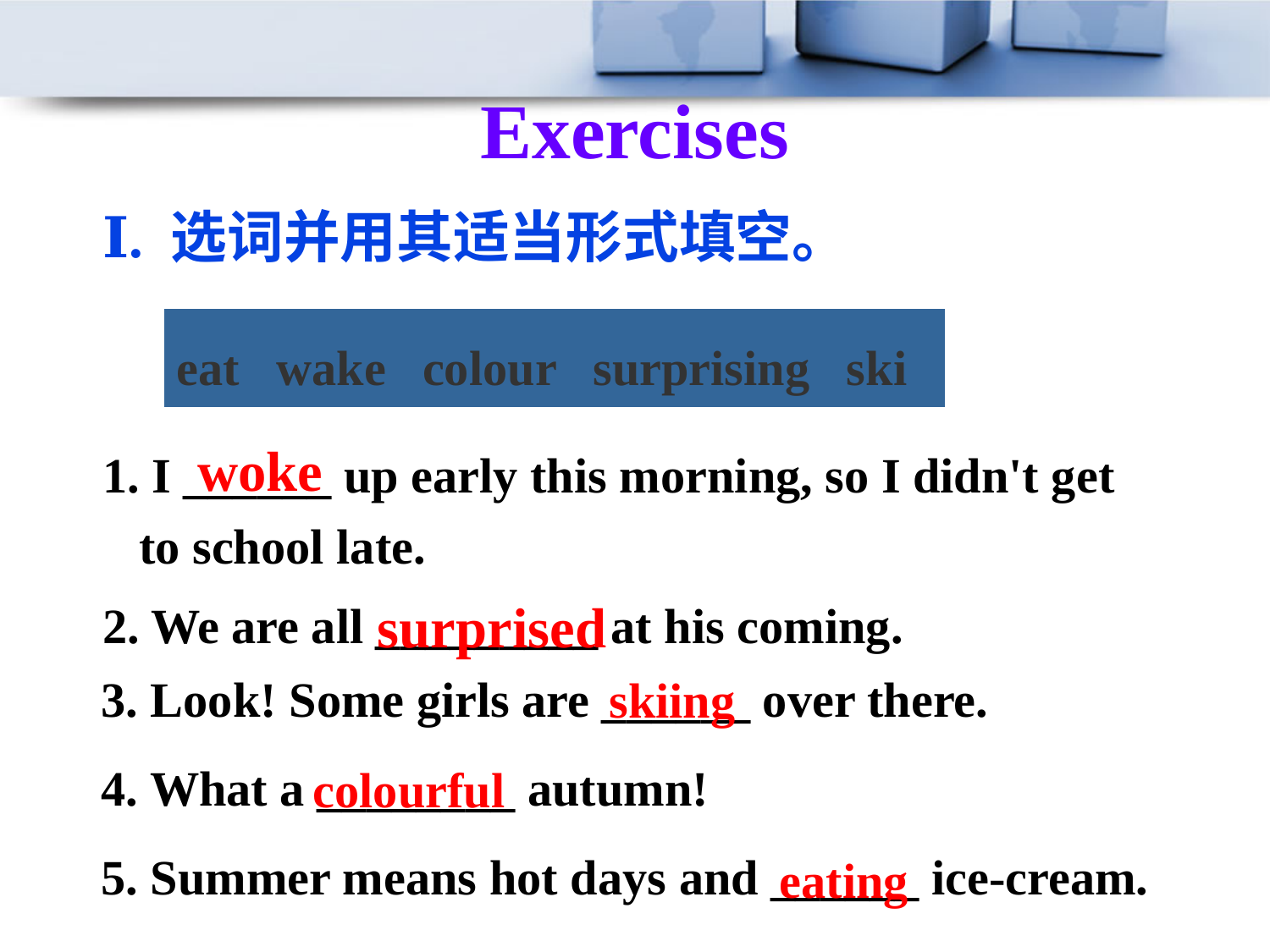

Exercises
Ⅰ. 选词并用其适当形式填空。

1. I ______ up early this morning, so I didn't get
   to school late.
2. We are all _________ at his coming.
| eat wake colour surprising ski |
| --- |
woke
surprised
3. Look! Some girls are ______ over there.
4. What a ________ autumn!
5. Summer means hot days and ______ ice-cream.
skiing
colourful
eating